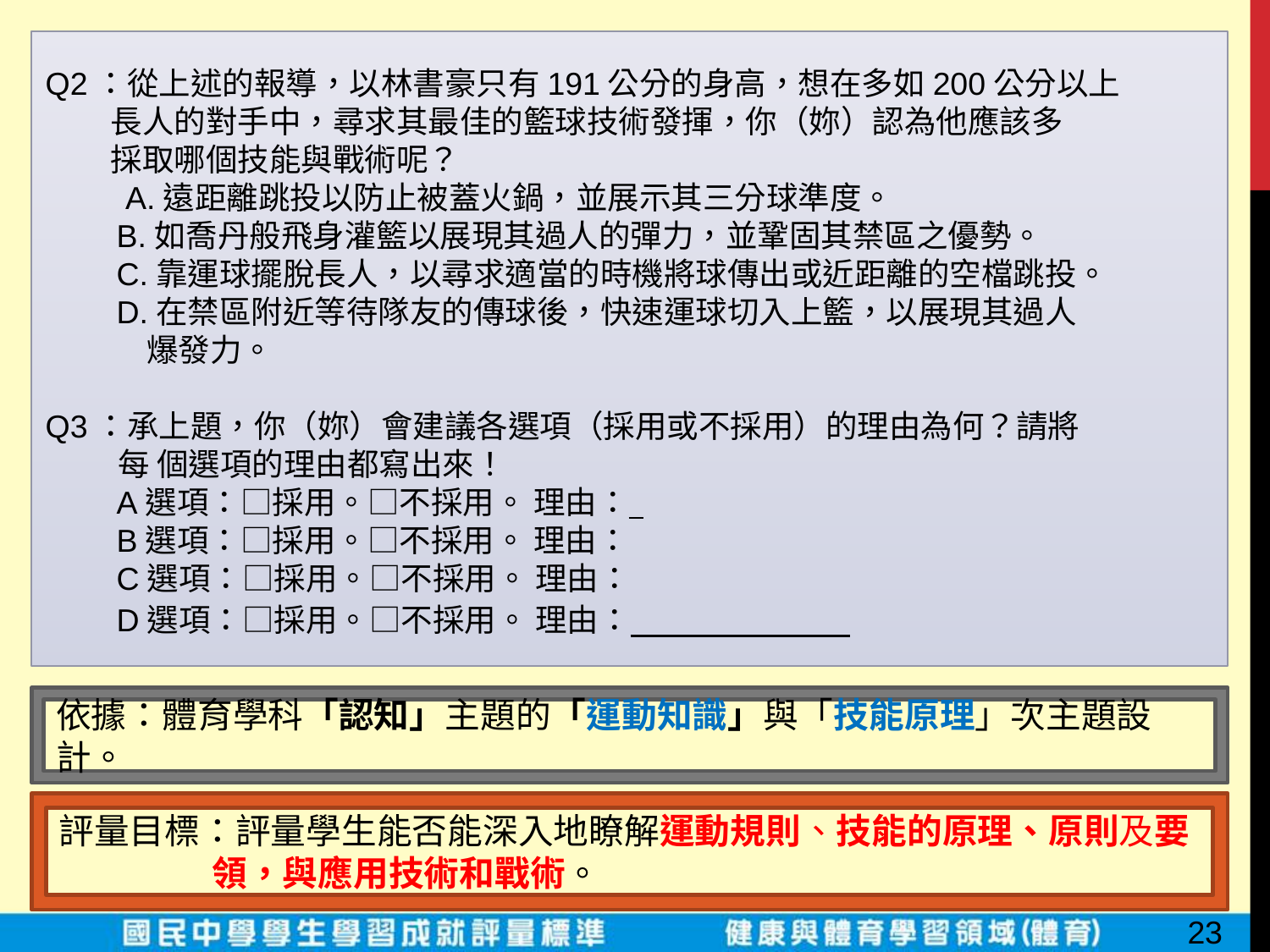

Q2：從上述的報導，以林書豪只有191公分的身高，想在多如200公分以上
        長人的對手中，尋求其最佳的籃球技術發揮，你（妳）認為他應該多
        採取哪個技能與戰術呢？
         A.遠距離跳投以防止被蓋火鍋，並展示其三分球準度。
        B.如喬丹般飛身灌籃以展現其過人的彈力，並鞏固其禁區之優勢。
        C.靠運球擺脫長人，以尋求適當的時機將球傳出或近距離的空檔跳投。
        D.在禁區附近等待隊友的傳球後，快速運球切入上籃，以展現其過人
             爆發力。

Q3：承上題，你（妳）會建議各選項（採用或不採用）的理由為何？請將
         每 個選項的理由都寫出來！
        A選項：□採用。□不採用。 理由：
        B選項：□採用。□不採用。 理由：
        C選項：□採用。□不採用。 理由：
        D選項：□採用。□不採用。 理由：

依據：體育學科「認知」主題的「運動知識」與「技能原理」次主題設計。
評量目標：評量學生能否能深入地瞭解運動規則、技能的原理、原則及要
                  領，與應用技術和戰術。
23